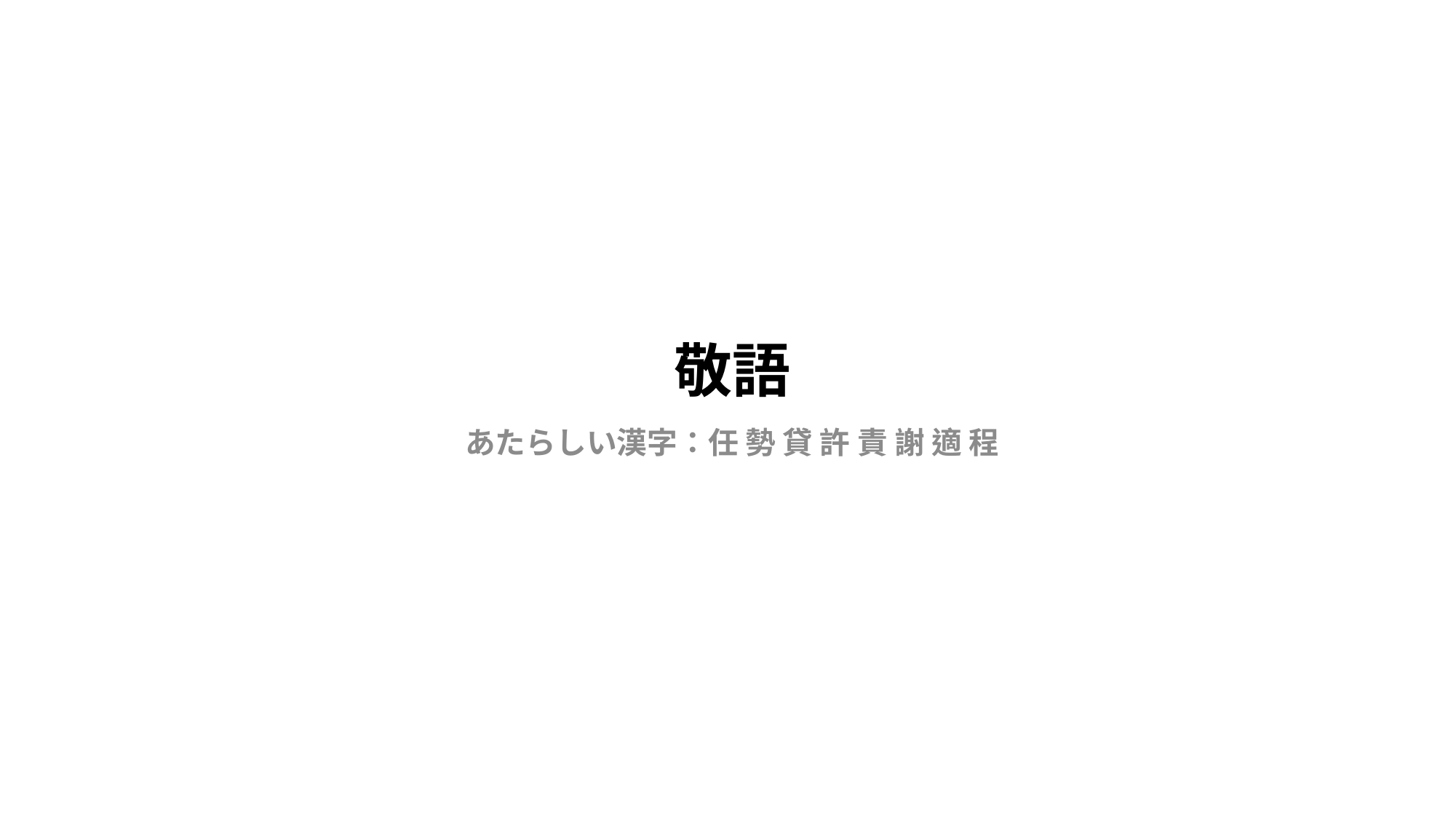

# 敬語
あたらしい漢字：任 勢 貸 許 責 謝 適 程